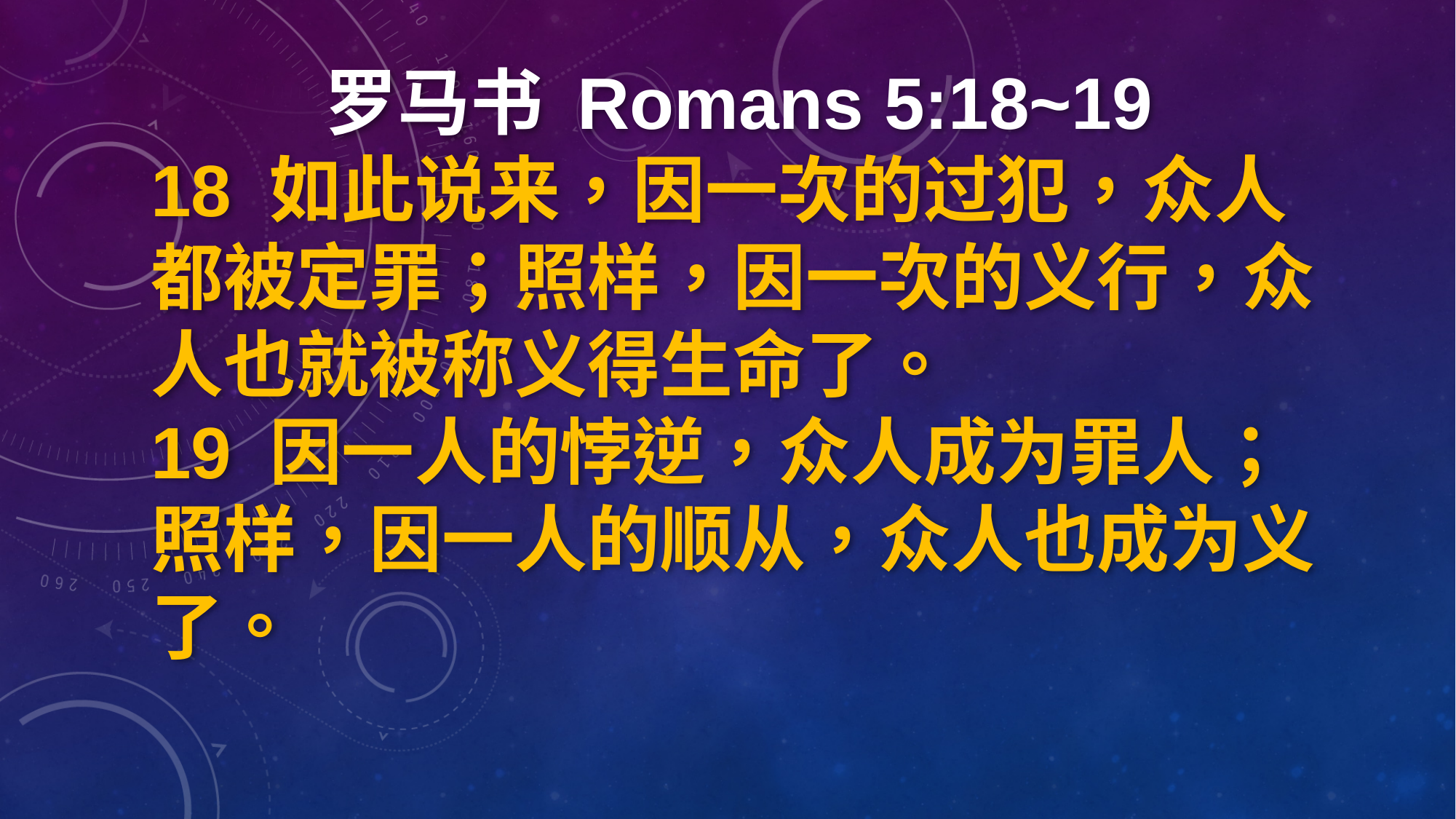

罗马书 Romans 5:18~19
18 如此说来，因一次的过犯，众人都被定罪；照样，因一次的义行，众人也就被称义得生命了。
19 因一人的悖逆，众人成为罪人；照样，因一人的顺从，众人也成为义了。